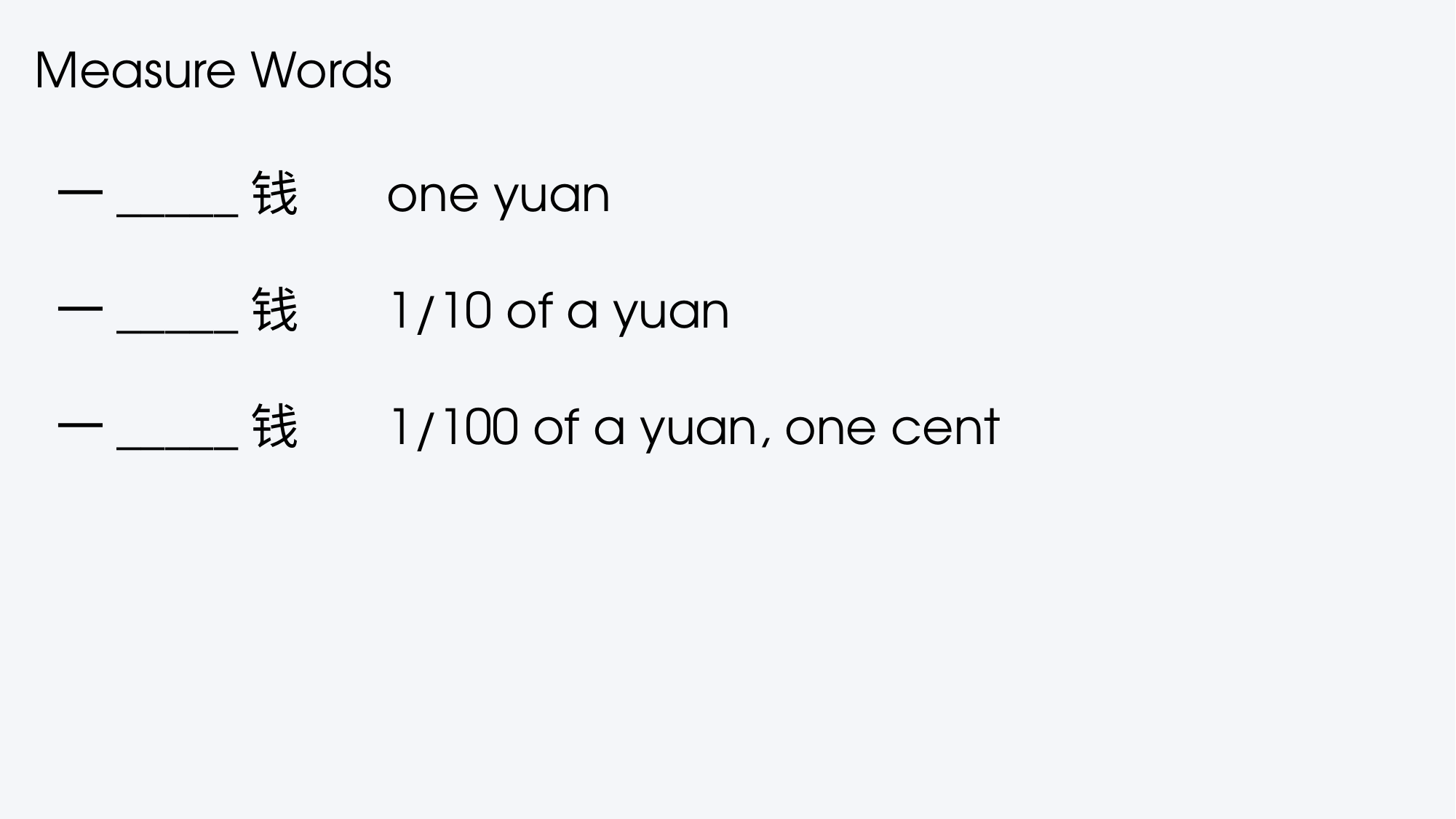

Measure Words
一_____钱       one yuan

一_____钱       1/10 of a yuan

一_____钱       1/100 of a yuan, one cent